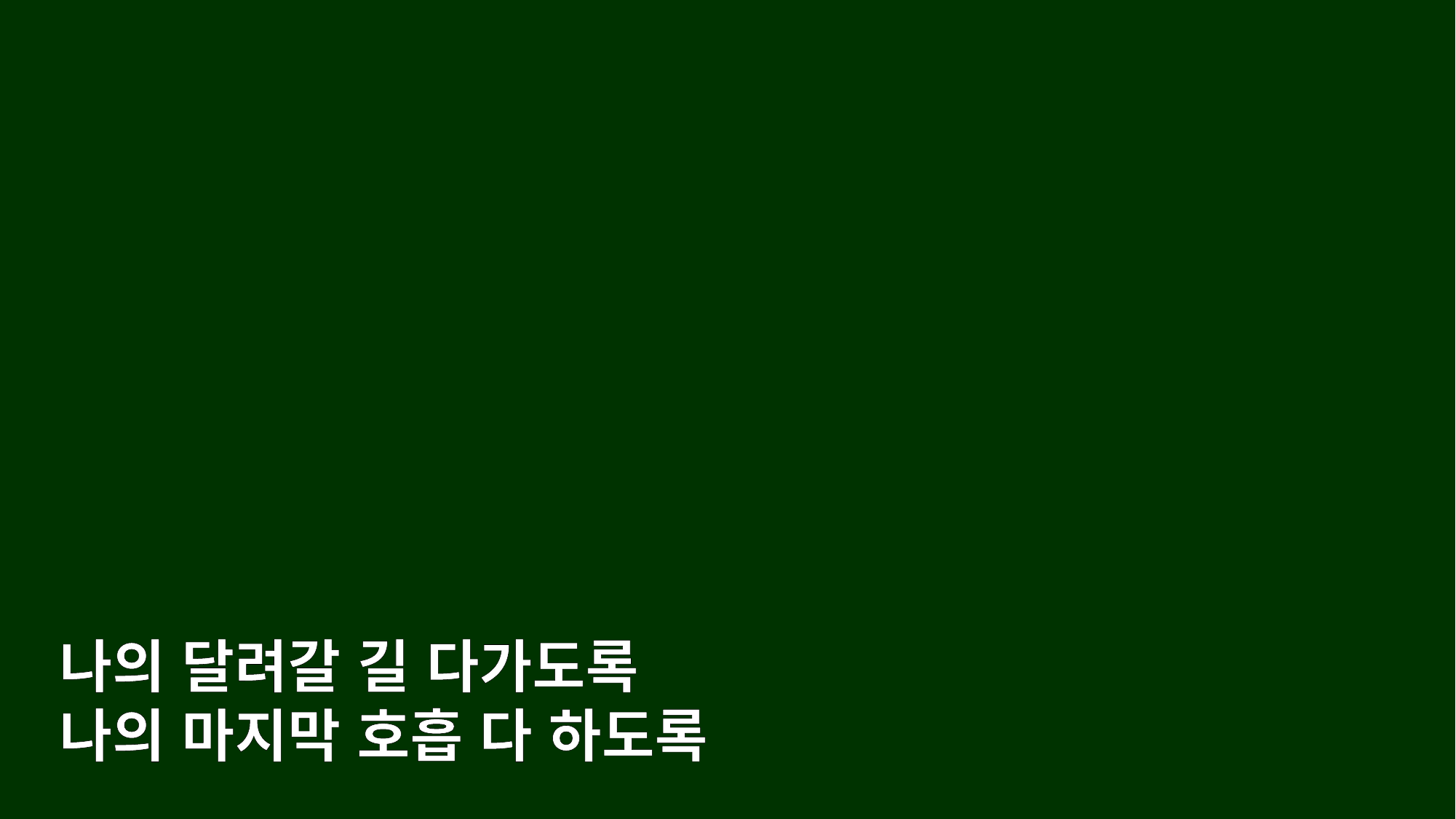

나의 달려갈 길 다가도록
나의 마지막 호흡 다 하도록